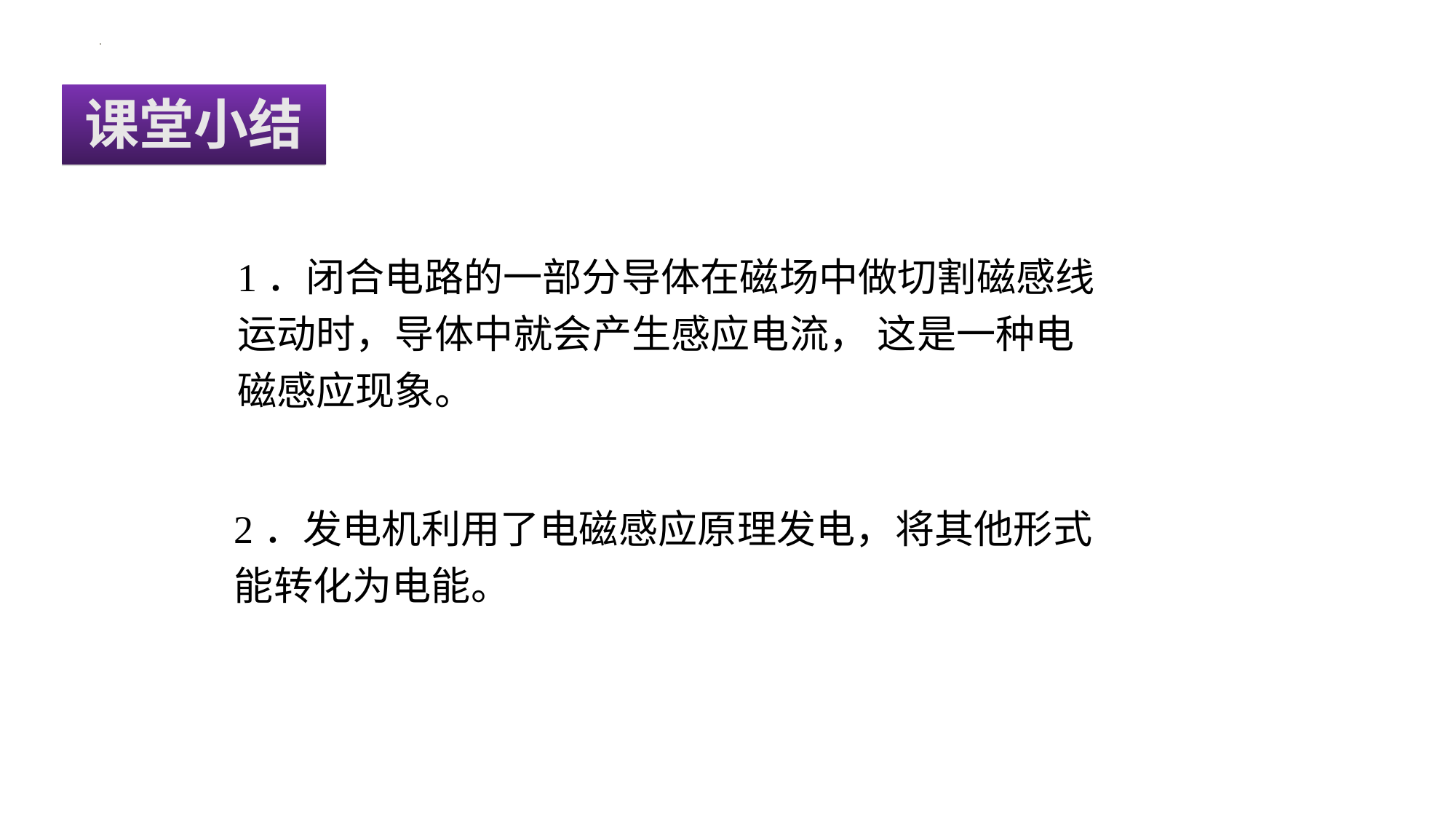

课堂小结
1．闭合电路的一部分导体在磁场中做切割磁感线运动时，导体中就会产生感应电流， 这是一种电磁感应现象。
2．发电机利用了电磁感应原理发电，将其他形式能转化为电能。